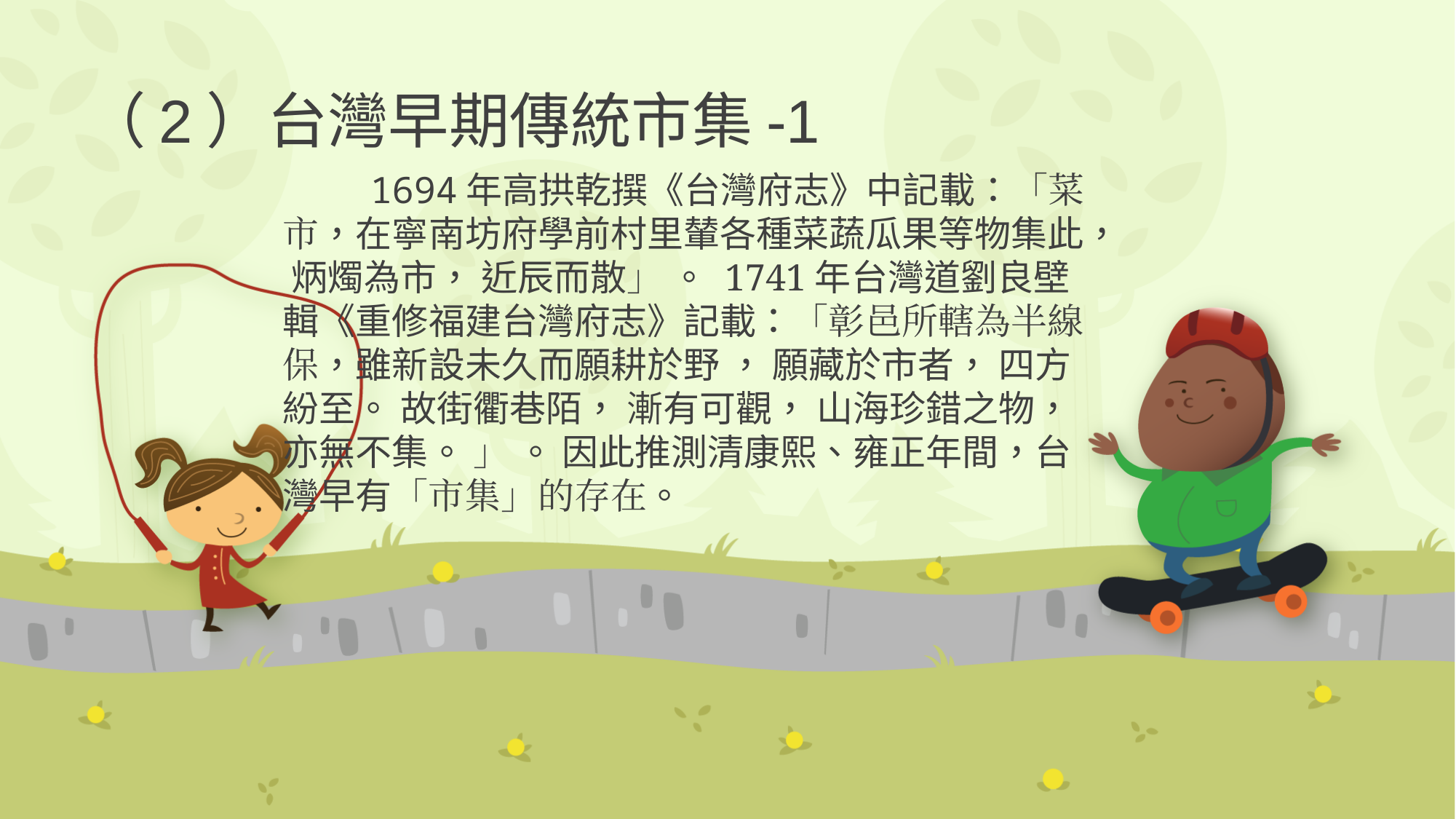

# （2）台灣早期傳統市集-1
    1694年高拱乾撰《台灣府志》中記載：「菜市，在寧南坊府學前村里輦各種菜蔬瓜果等物集此， 炳燭為市， 近辰而散」 。 1741年台灣道劉良壁輯《重修福建台灣府志》記載：「彰邑所轄為半線保，雖新設未久而願耕於野 ， 願藏於市者， 四方紛至。 故街衢巷陌， 漸有可觀， 山海珍錯之物， 亦無不集。 」 。 因此推測清康熙、雍正年間，台灣早有「市集」的存在。